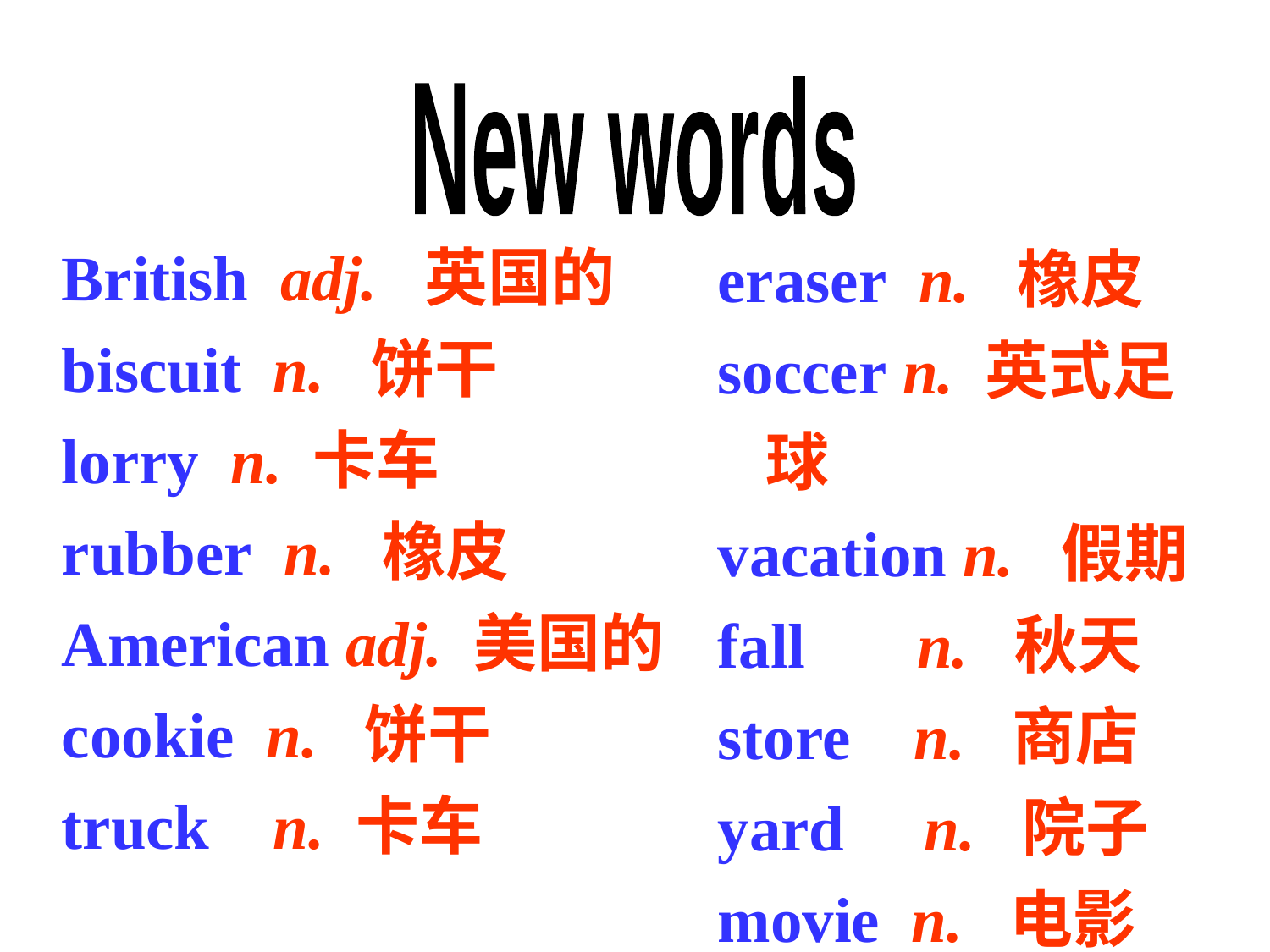

New words
# British  adj.  英国的
biscuit  n.  饼干
lorry  n. 卡车
rubber  n.  橡皮
American adj. 美国的
cookie  n.  饼干
truck    n. 卡车
eraser  n.  橡皮
soccer n. 英式足球
vacation n.  假期
fall       n.  秋天
store    n.  商店
yard     n.  院子
movie  n.  电影